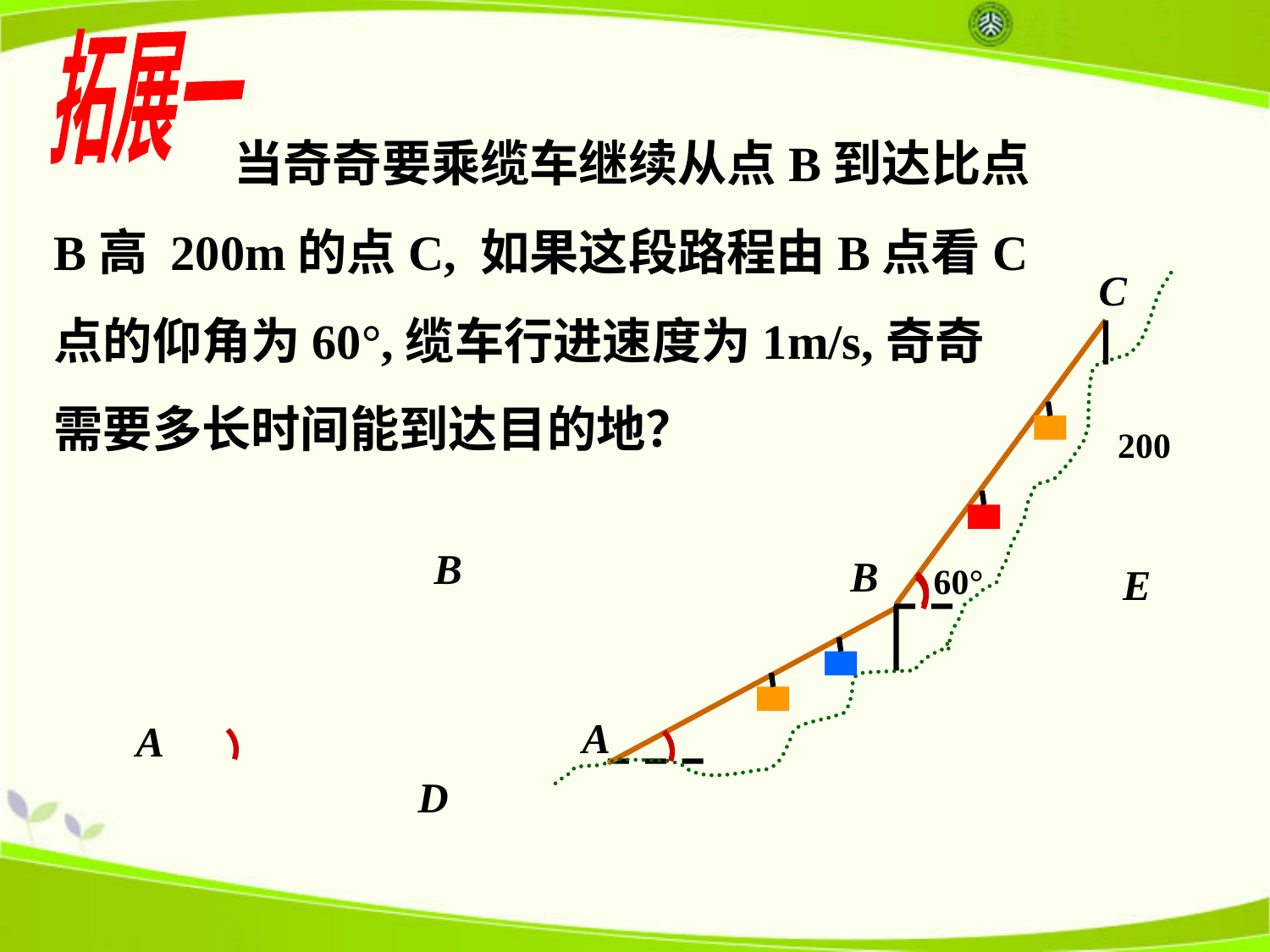

拓展一
               当奇奇要乘缆车继续从点B到达比点B高 200m的点C, 如果这段路程由B点看C点的仰角为60°,缆车行进速度为1m/s,奇奇需要多长时间能到达目的地？
C

200
B
B
E
60°

A
A

D